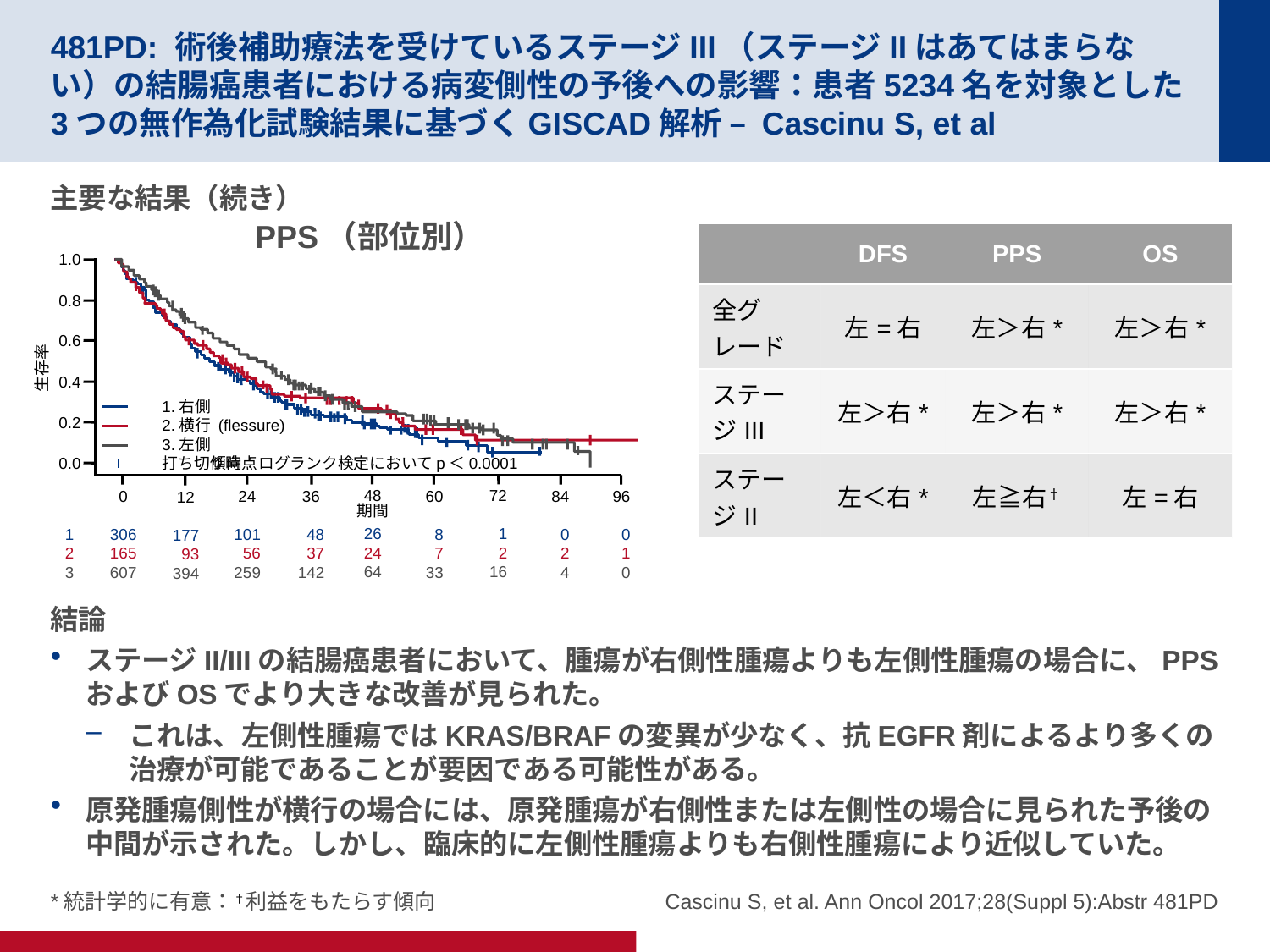

# 481PD: 術後補助療法を受けているステージIII（ステージIIはあてはまらない）の結腸癌患者における病変側性の予後への影響：患者5234名を対象とした3つの無作為化試験結果に基づくGISCAD解析 – Cascinu S, et al
主要な結果（続き）
結論
ステージII/IIIの結腸癌患者において、腫瘍が右側性腫瘍よりも左側性腫瘍の場合に、PPSおよびOSでより大きな改善が見られた。
これは、左側性腫瘍ではKRAS/BRAFの変異が少なく、抗EGFR剤によるより多くの治療が可能であることが要因である可能性がある。
原発腫瘍側性が横行の場合には、原発腫瘍が右側性または左側性の場合に見られた予後の中間が示された。しかし、臨床的に左側性腫瘍よりも右側性腫瘍により近似していた。

PPS（部位別）
1.0

0.8
0.6
生存率
0.4
1.右側
2.横行 (flessure)
3.左側
打ち切り時点
0.2
0.0
傾向：ログランク検定においてp＜0.0001
72

1
2
16
48

26
24
64
0

306
165
607
24

101
56
259
36

48
37
142
84

0
2
4
96

0
1
0
60

8
7
33
12

177
93
394
期間
1
2
3

|  | DFS | PPS | OS |
| --- | --- | --- | --- |
| 全グレード | 左=右 | 左＞右\* | 左＞右\* |
| ステージIII | 左＞右\* | 左＞右\* | 左＞右\* |
| ステージII | 左＜右\* | 左≧右† | 左=右 |
*統計学的に有意：†利益をもたらす傾向
Cascinu S, et al. Ann Oncol 2017;28(Suppl 5):Abstr 481PD